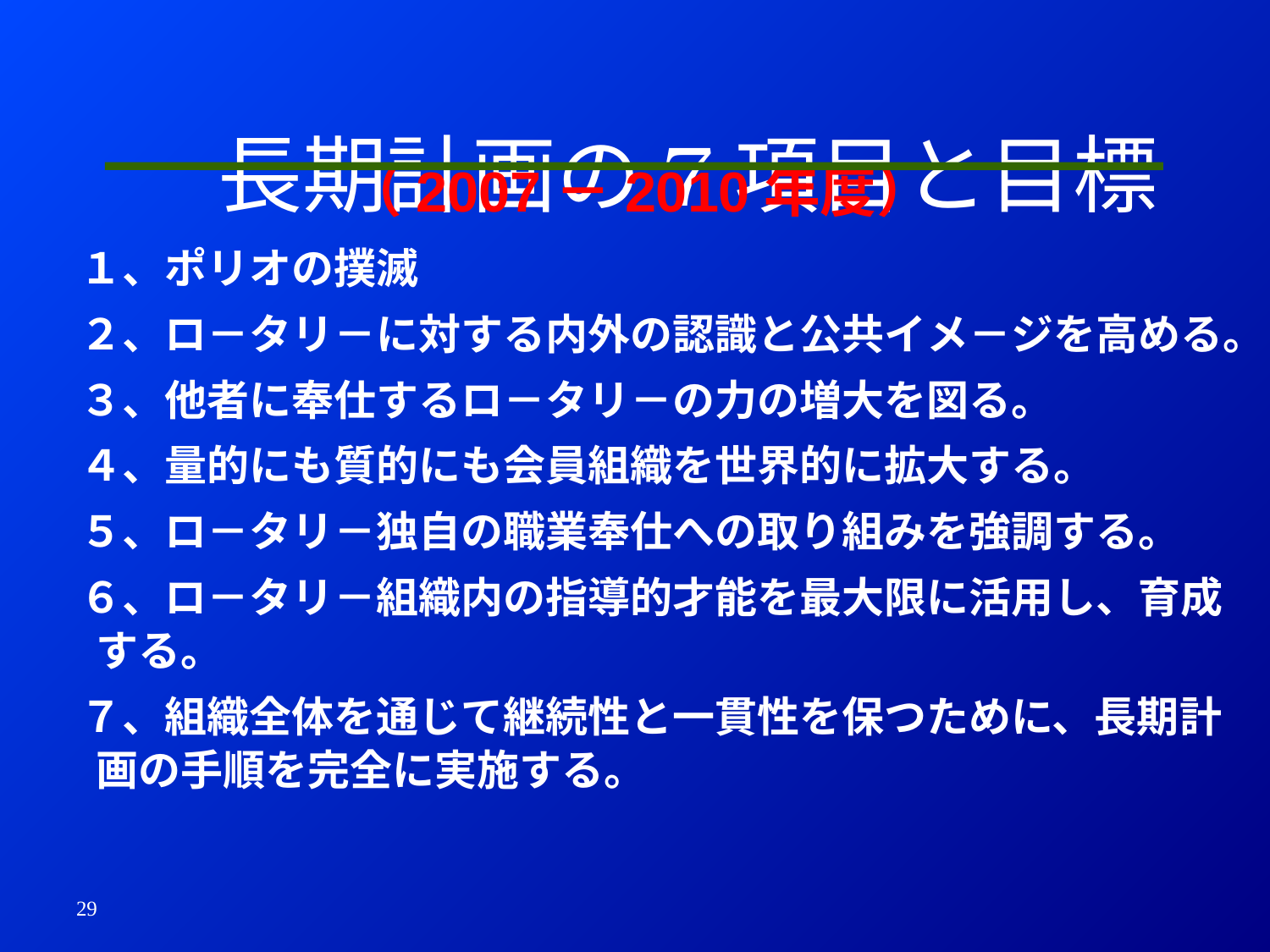

長期計画の7項目と目標
（2007－2010年度）

　１、ポリオの撲滅
　２、ロ－タリ－に対する内外の認識と公共イメ－ジを高める。
　３、他者に奉仕するロ－タリ－の力の増大を図る。
　４、量的にも質的にも会員組織を世界的に拡大する。
　５、ロ－タリ－独自の職業奉仕への取り組みを強調する。
　６、ロ－タリ－組織内の指導的才能を最大限に活用し、育成する。
　７、組織全体を通じて継続性と一貫性を保つために、長期計画の手順を完全に実施する。

29